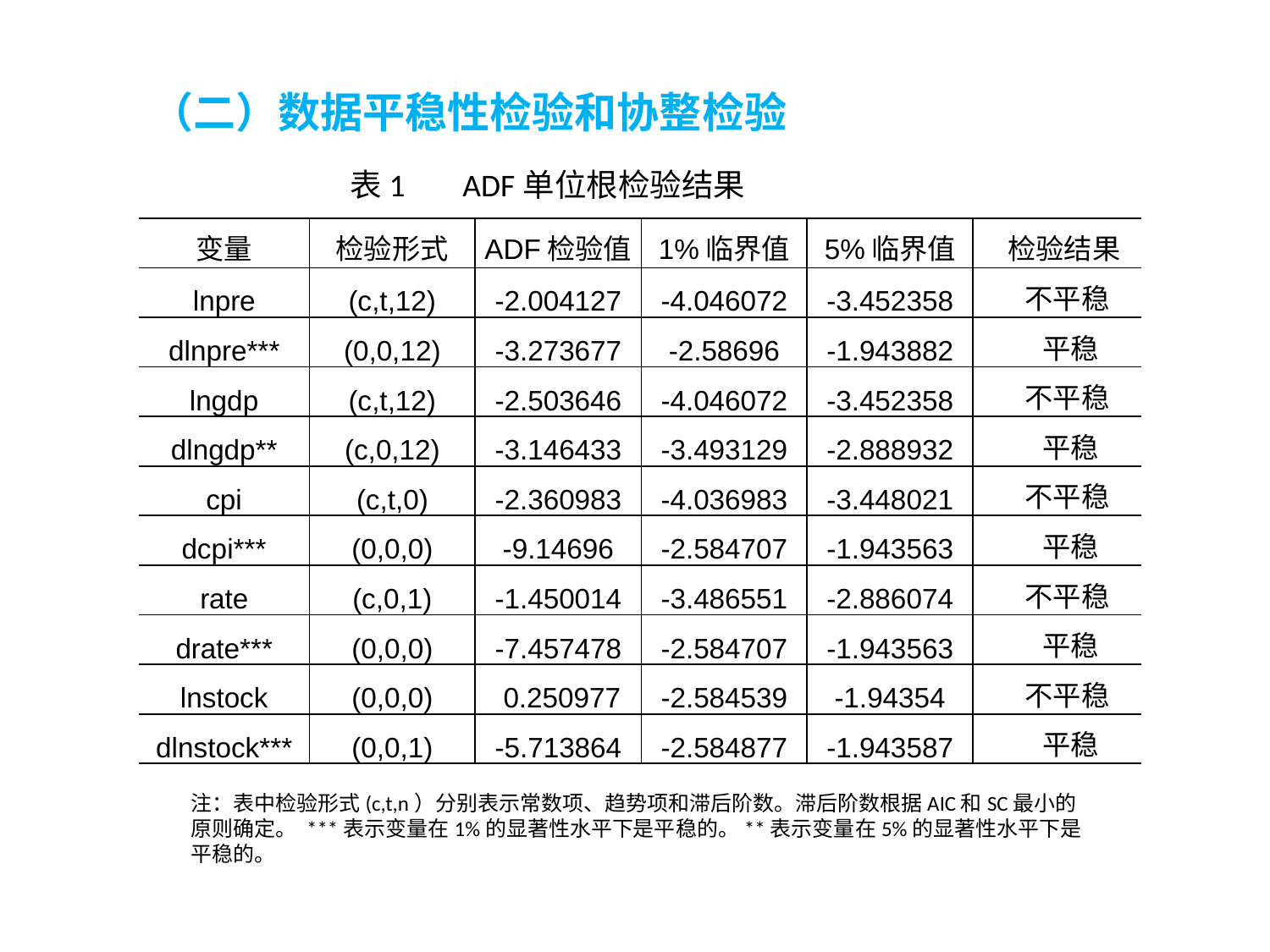

（二）数据平稳性检验和协整检验

表1        ADF单位根检验结果
| 变量 | 检验形式 | ADF检验值 | 1%临界值 | 5%临界值 | 检验结果 |
| --- | --- | --- | --- | --- | --- |
| lnpre | (c,t,12) | -2.004127 | -4.046072 | -3.452358 | 不平稳 |
| dlnpre\*\*\* | (0,0,12) | -3.273677 | -2.58696 | -1.943882 | 平稳 |
| lngdp | (c,t,12) | -2.503646 | -4.046072 | -3.452358 | 不平稳 |
| dlngdp\*\* | (c,0,12) | -3.146433 | -3.493129 | -2.888932 | 平稳 |
| cpi | (c,t,0) | -2.360983 | -4.036983 | -3.448021 | 不平稳 |
| dcpi\*\*\* | (0,0,0) | -9.14696 | -2.584707 | -1.943563 | 平稳 |
| rate | (c,0,1) | -1.450014 | -3.486551 | -2.886074 | 不平稳 |
| drate\*\*\* | (0,0,0) | -7.457478 | -2.584707 | -1.943563 | 平稳 |
| lnstock | (0,0,0) | 0.250977 | -2.584539 | -1.94354 | 不平稳 |
| dlnstock\*\*\* | (0,0,1) | -5.713864 | -2.584877 | -1.943587 | 平稳 |
注：表中检验形式(c,t,n）分别表示常数项、趋势项和滞后阶数。滞后阶数根据AIC和SC最小的原则确定。 ***表示变量在1%的显著性水平下是平稳的。**表示变量在5%的显著性水平下是平稳的。